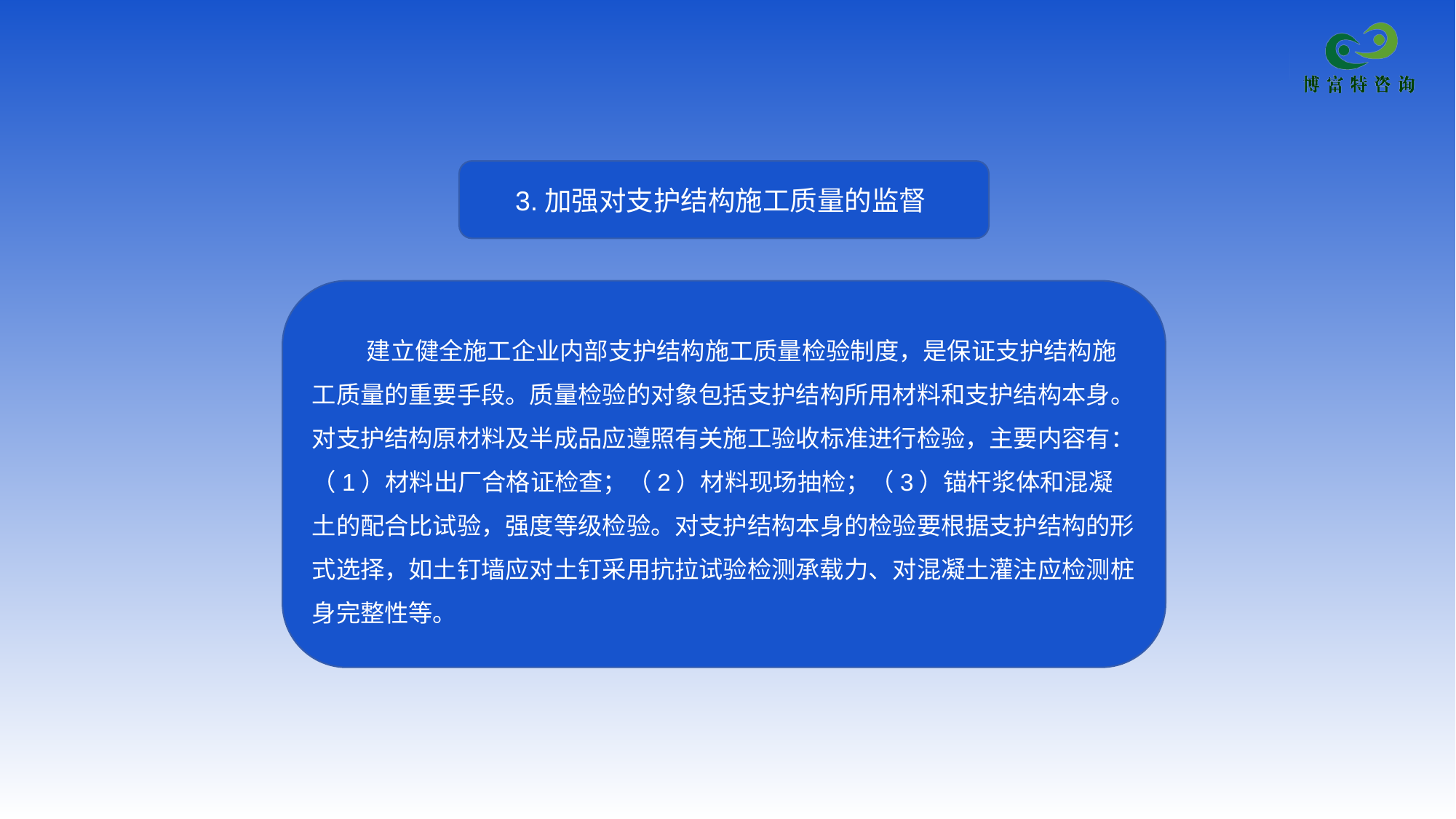

3.加强对支护结构施工质量的监督
建立健全施工企业内部支护结构施工质量检验制度，是保证支护结构施工质量的重要手段。质量检验的对象包括支护结构所用材料和支护结构本身。对支护结构原材料及半成品应遵照有关施工验收标准进行检验，主要内容有：（1）材料出厂合格证检查；（2）材料现场抽检；（3）锚杆浆体和混凝土的配合比试验，强度等级检验。对支护结构本身的检验要根据支护结构的形式选择，如土钉墙应对土钉采用抗拉试验检测承载力、对混凝土灌注应检测桩身完整性等。